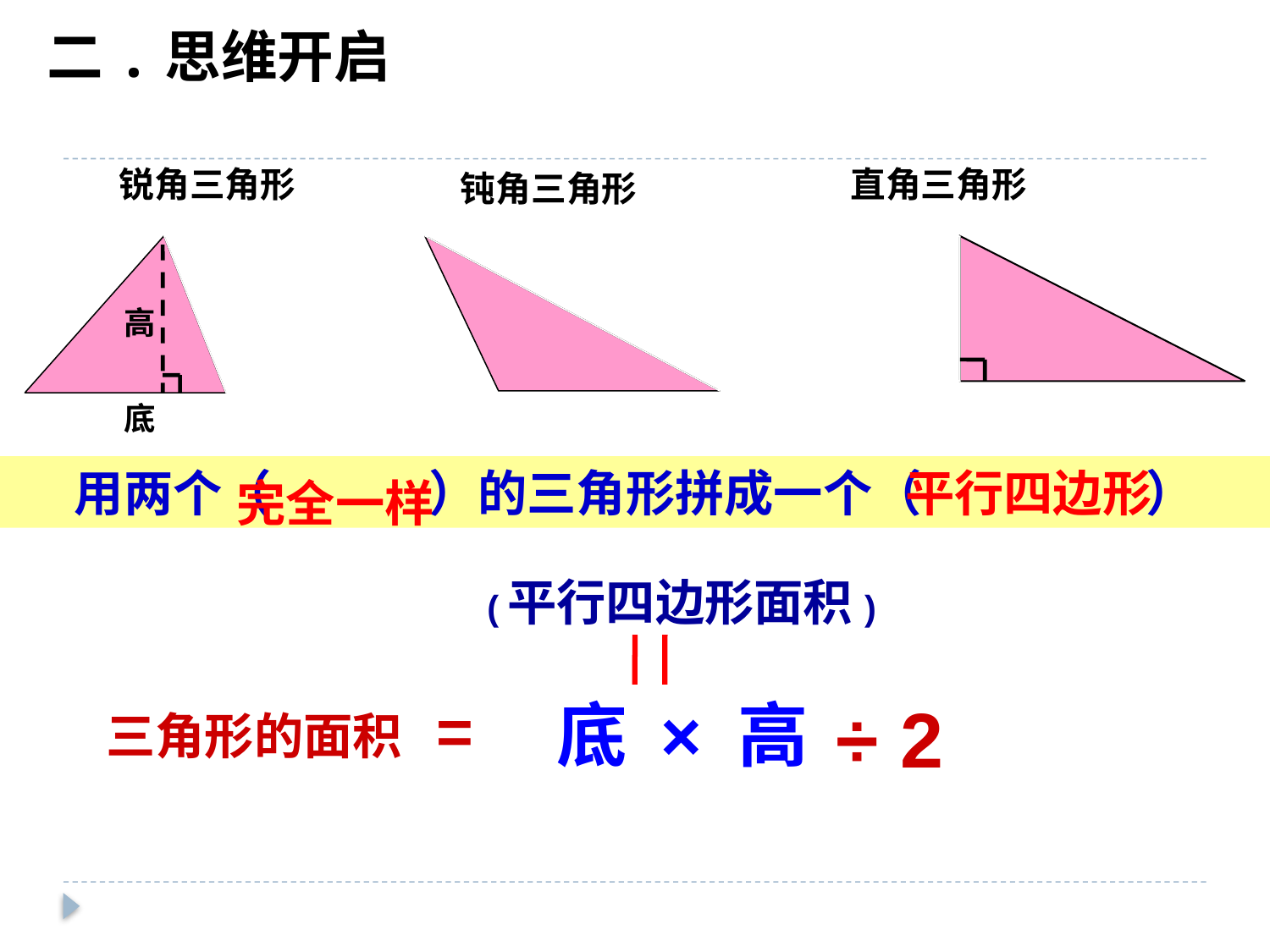

二.思维开启
锐角三角形
直角三角形
钝角三角形

高

底

用两个（              ）的三角形拼成一个（                    ）
平行四边形
完全一样

(平行四边形面积)
三角形的面积  =
底 × 高
÷ 2